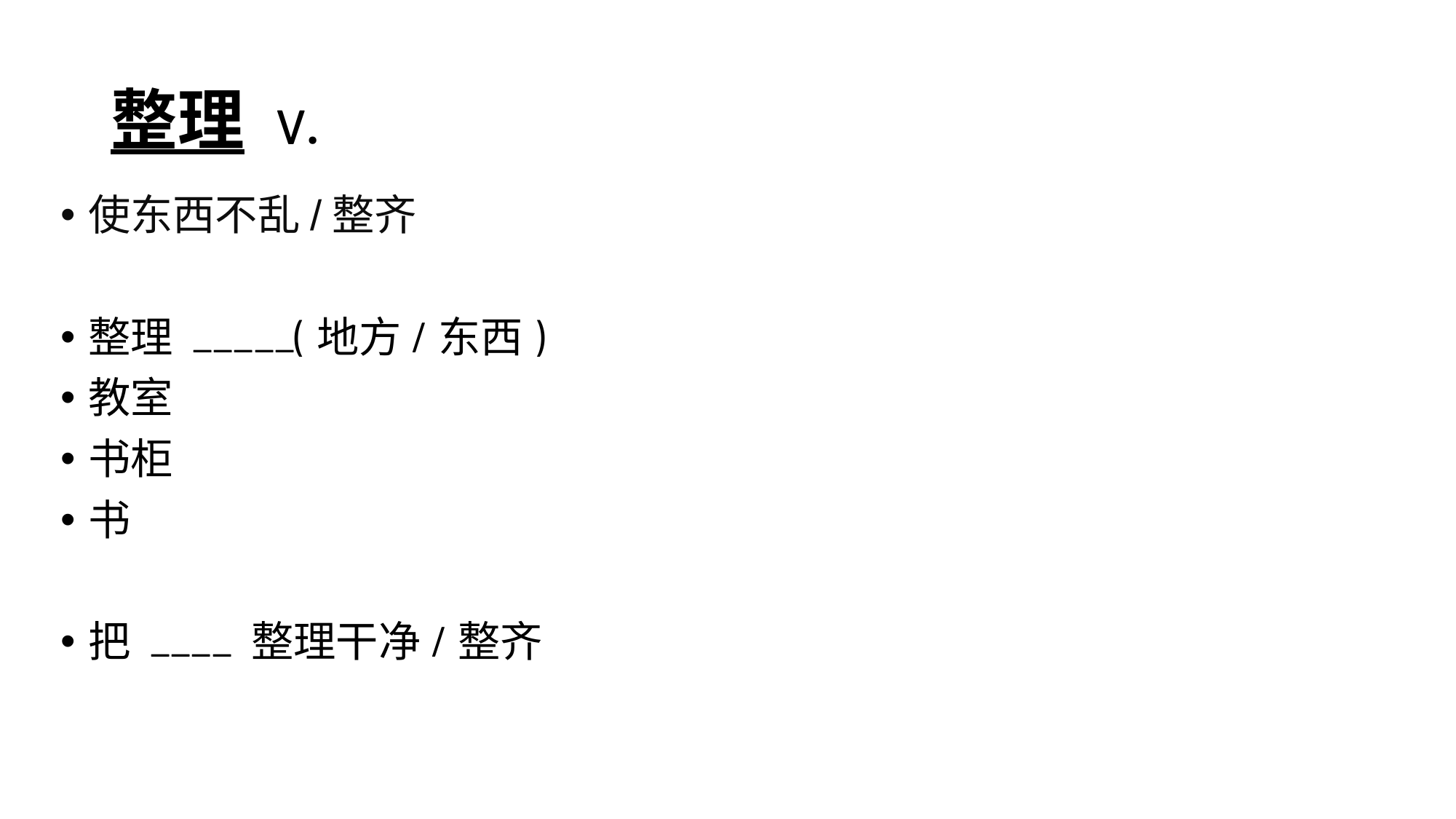

# 整理 v.
使东西不乱/整齐

整理 _____(地方/东西)
教室
书柜
书

把 ____ 整理干净/整齐